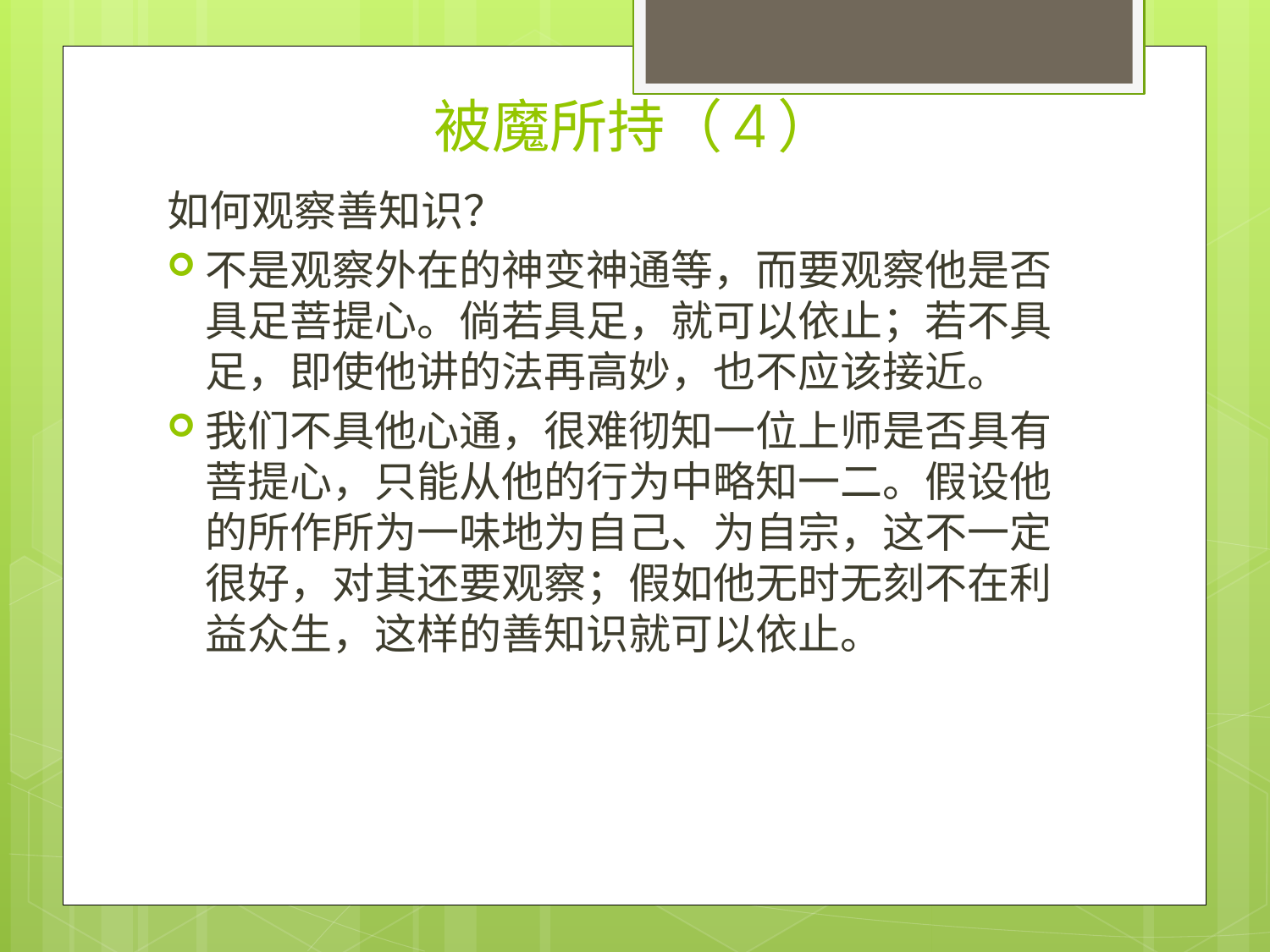

# 被魔所持（4）
如何观察善知识？
不是观察外在的神变神通等，而要观察他是否具足菩提心。倘若具足，就可以依止；若不具足，即使他讲的法再高妙，也不应该接近。
我们不具他心通，很难彻知一位上师是否具有菩提心，只能从他的行为中略知一二。假设他的所作所为一味地为自己、为自宗，这不一定很好，对其还要观察；假如他无时无刻不在利益众生，这样的善知识就可以依止。